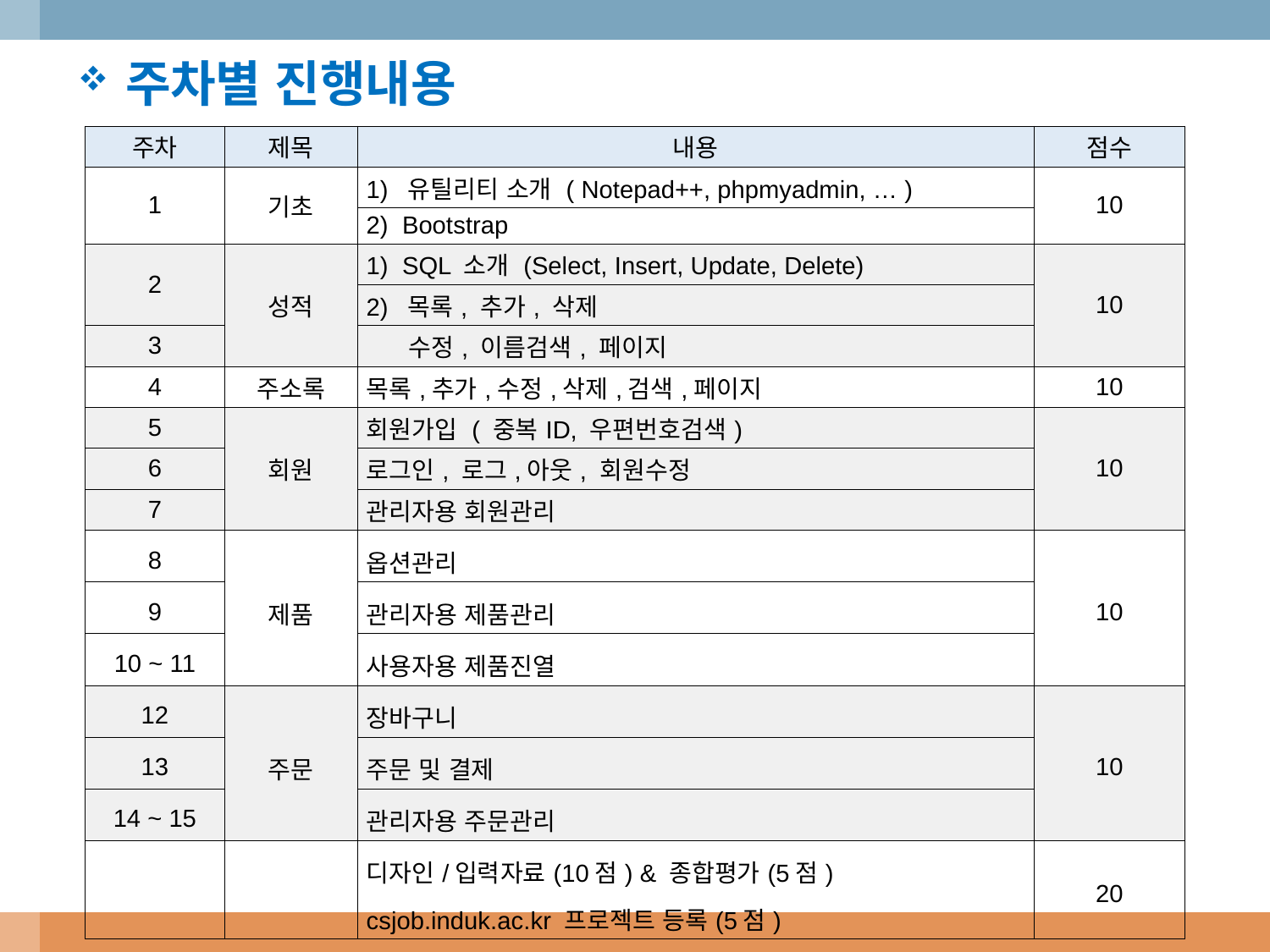

주차별 진행내용
| 주차 | 제목 | 내용 | 점수 |
| --- | --- | --- | --- |
| 1 | 기초 | 1) 유틸리티 소개 ( Notepad++, phpmyadmin, … ) | 10 |
|  |  | 2) Bootstrap |  |
| 2 | 성적 | 1) SQL 소개 (Select, Insert, Update, Delete) | 10 |
|  |  | 2) 목록, 추가, 삭제 |  |
| 3 |  | 수정, 이름검색, 페이지 |  |
| 4 | 주소록 | 목록,추가,수정,삭제,검색,페이지 | 10 |
| 5 | 회원 | 회원가입 ( 중복ID, 우편번호검색) | 10 |
| 6 |  | 로그인, 로그,아웃, 회원수정 |  |
| 7 |  | 관리자용 회원관리 |  |
| 8 | 제품 | 옵션관리 | 10 |
| 9 |  | 관리자용 제품관리 |  |
| 10 ~ 11 |  | 사용자용 제품진열 |  |
| 12 | 주문 | 장바구니 | 10 |
| 13 |  | 주문 및 결제 |  |
| 14 ~ 15 |  | 관리자용 주문관리 |  |
|  |  | 디자인/입력자료(10점) & 종합평가(5점) csjob.induk.ac.kr 프로젝트 등록(5점) | 20 |